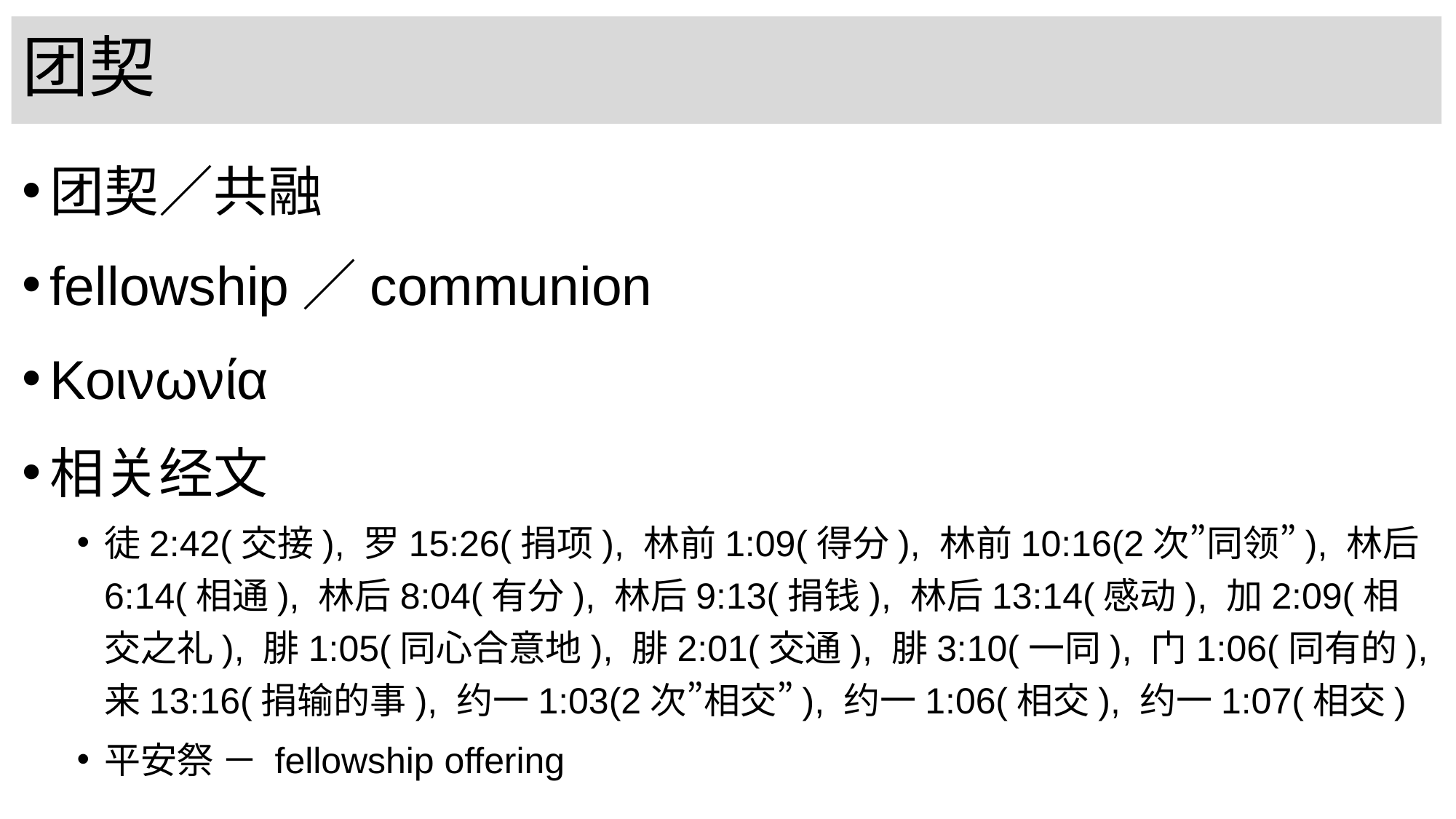

# 团契
团契／共融
fellowship／communion
Κοινωνία
相关经文
徒2:42(交接), 罗15:26(捐项), 林前1:09(得分), 林前10:16(2次”同领”), 林后6:14(相通), 林后8:04(有分), 林后9:13(捐钱), 林后13:14(感动), 加2:09(相交之礼), 腓1:05(同心合意地), 腓2:01(交通), 腓3:10(一同), 门1:06(同有的), 来13:16(捐输的事), 约一1:03(2次”相交”), 约一1:06(相交), 约一1:07(相交)
平安祭 － fellowship offering